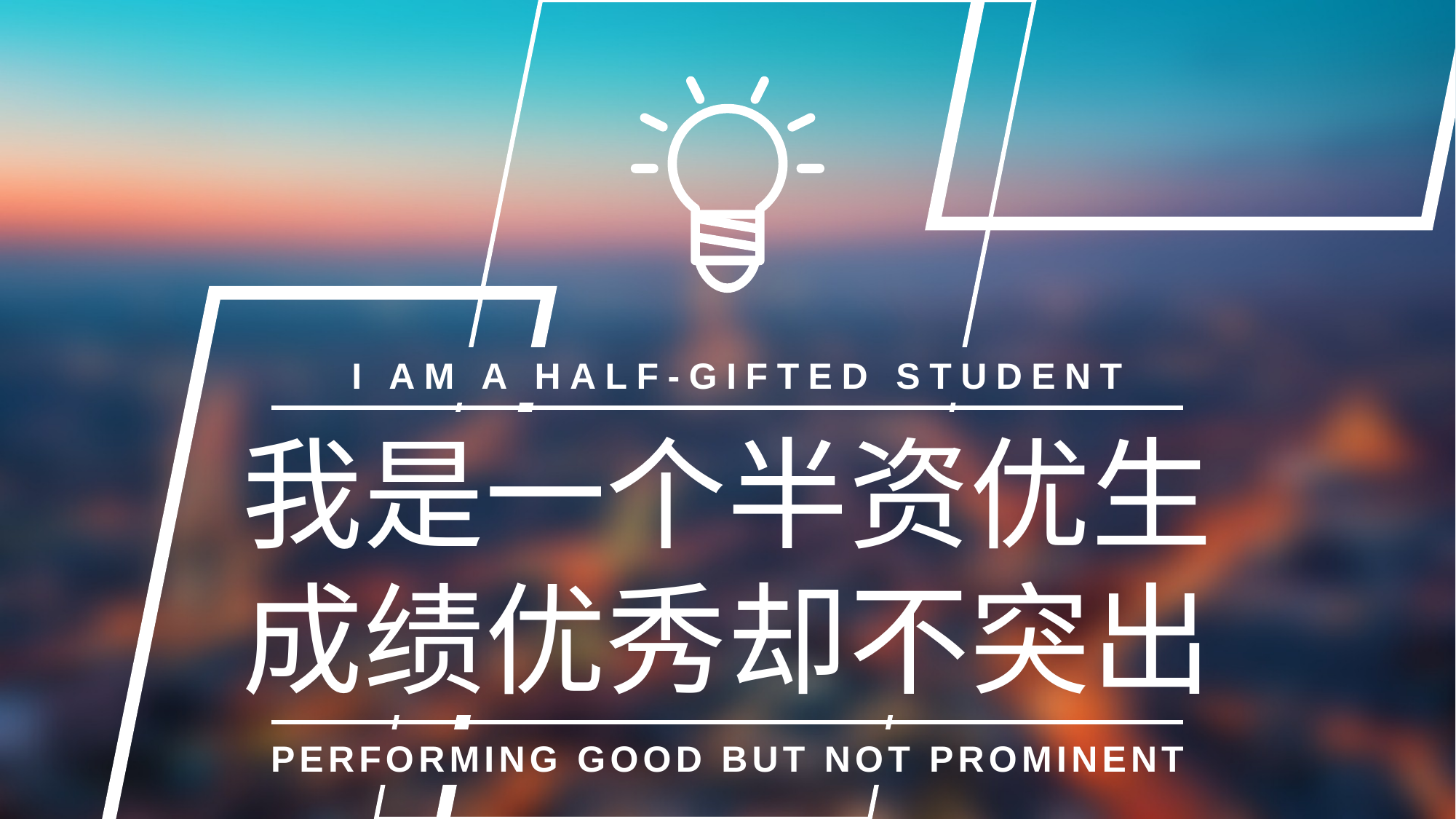

I AM A HALF-GIFTED STUDENT
我是一个半资优生
成绩优秀却不突出
PERFORMING GOOD BUT NOT PROMINENT